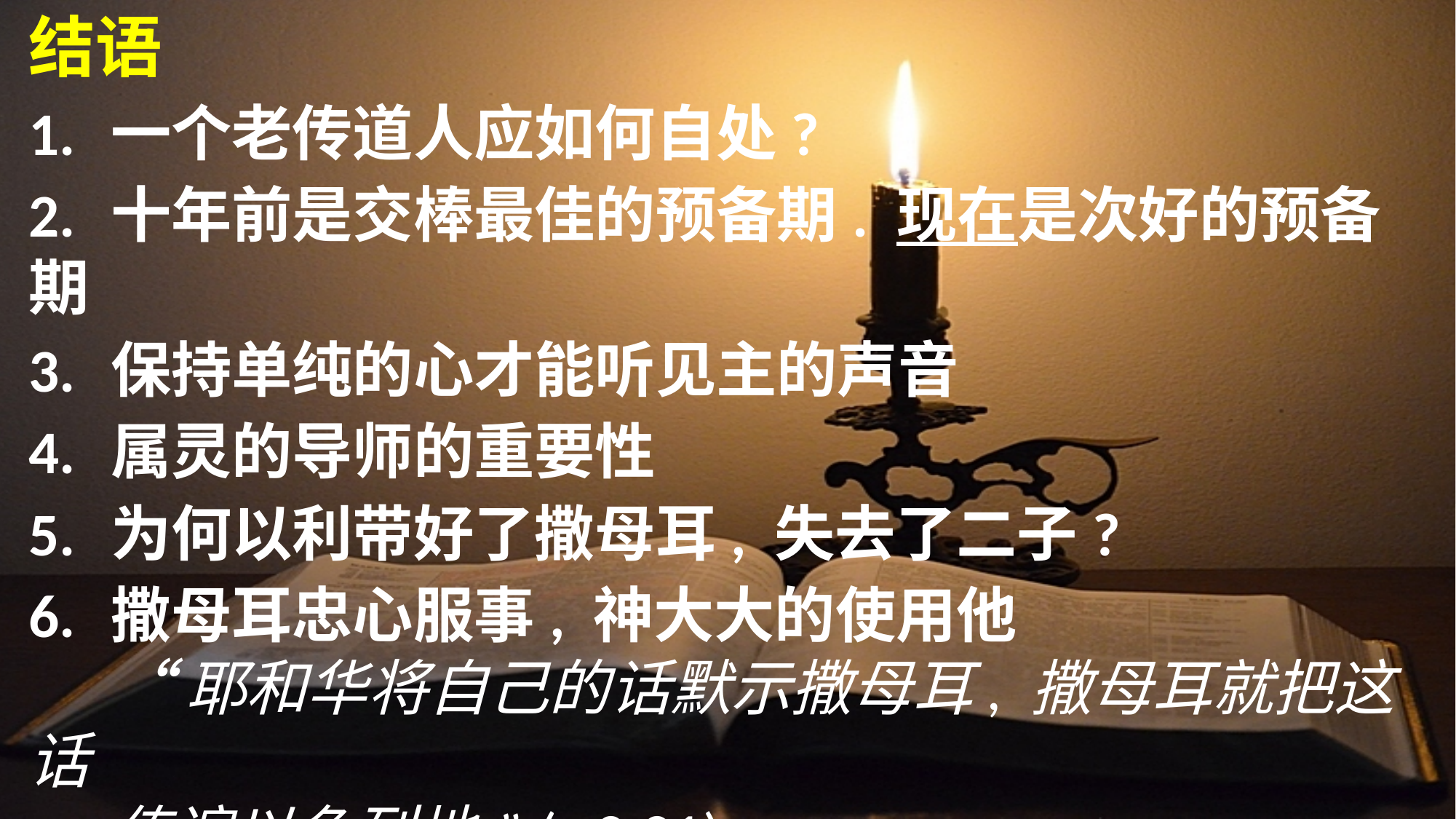

结语
1.	一个老传道人应如何自处?
2.	十年前是交棒最佳的预备期. 现在是次好的预备期
3.	保持单纯的心才能听见主的声音
4.	属灵的导师的重要性
5.	为何以利带好了撒母耳, 失去了二子?
6.	撒母耳忠心服事, 神大大的使用他
	“耶和华将自己的话默示撒母耳, 撒母耳就把这话
	传遍以色列地.” (v.3:21)